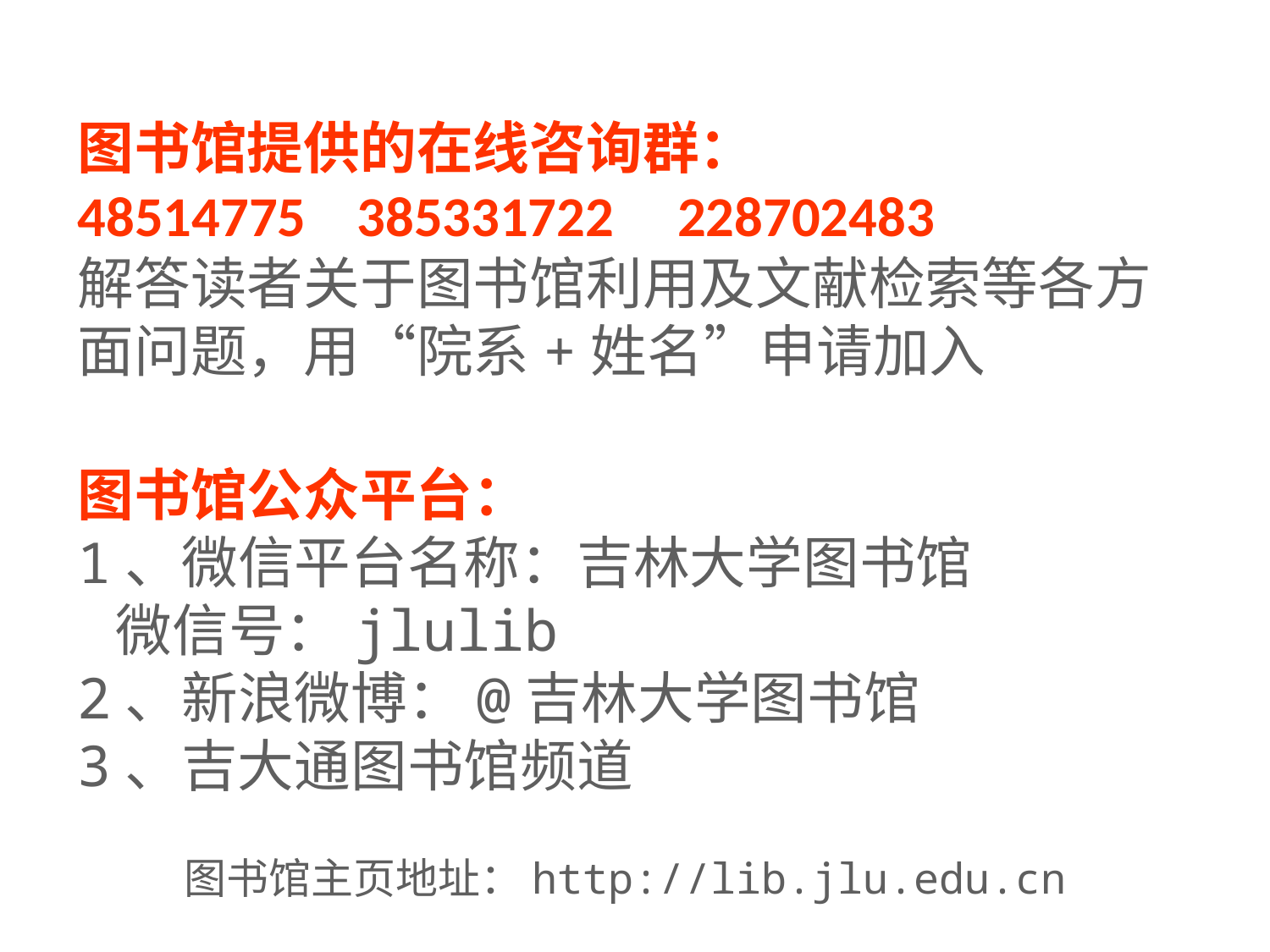

图书馆提供的在线咨询群：
48514775    385331722     228702483
解答读者关于图书馆利用及文献检索等各方面问题，用“院系+姓名”申请加入

图书馆公众平台：
1、微信平台名称：吉林大学图书馆
   微信号：jlulib
2、新浪微博：@吉林大学图书馆
3、吉大通图书馆频道
图书馆主页地址：http://lib.jlu.edu.cn